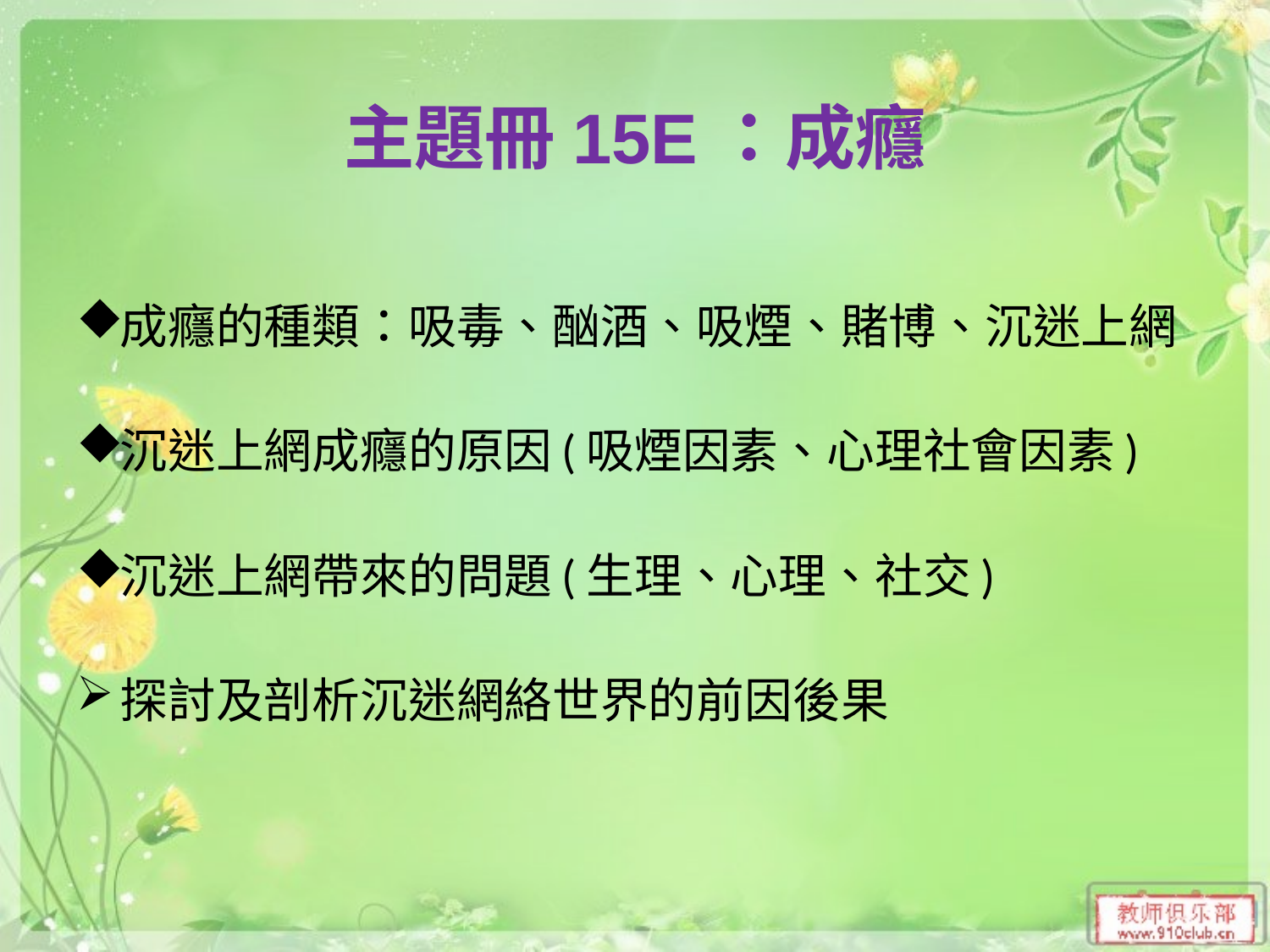

主題冊15E：成癮
成癮的種類：吸毒、酗酒、吸煙、賭博、沉迷上網
沉迷上網成癮的原因(吸煙因素、心理社會因素)
沉迷上網帶來的問題(生理、心理、社交)
探討及剖析沉迷網絡世界的前因後果